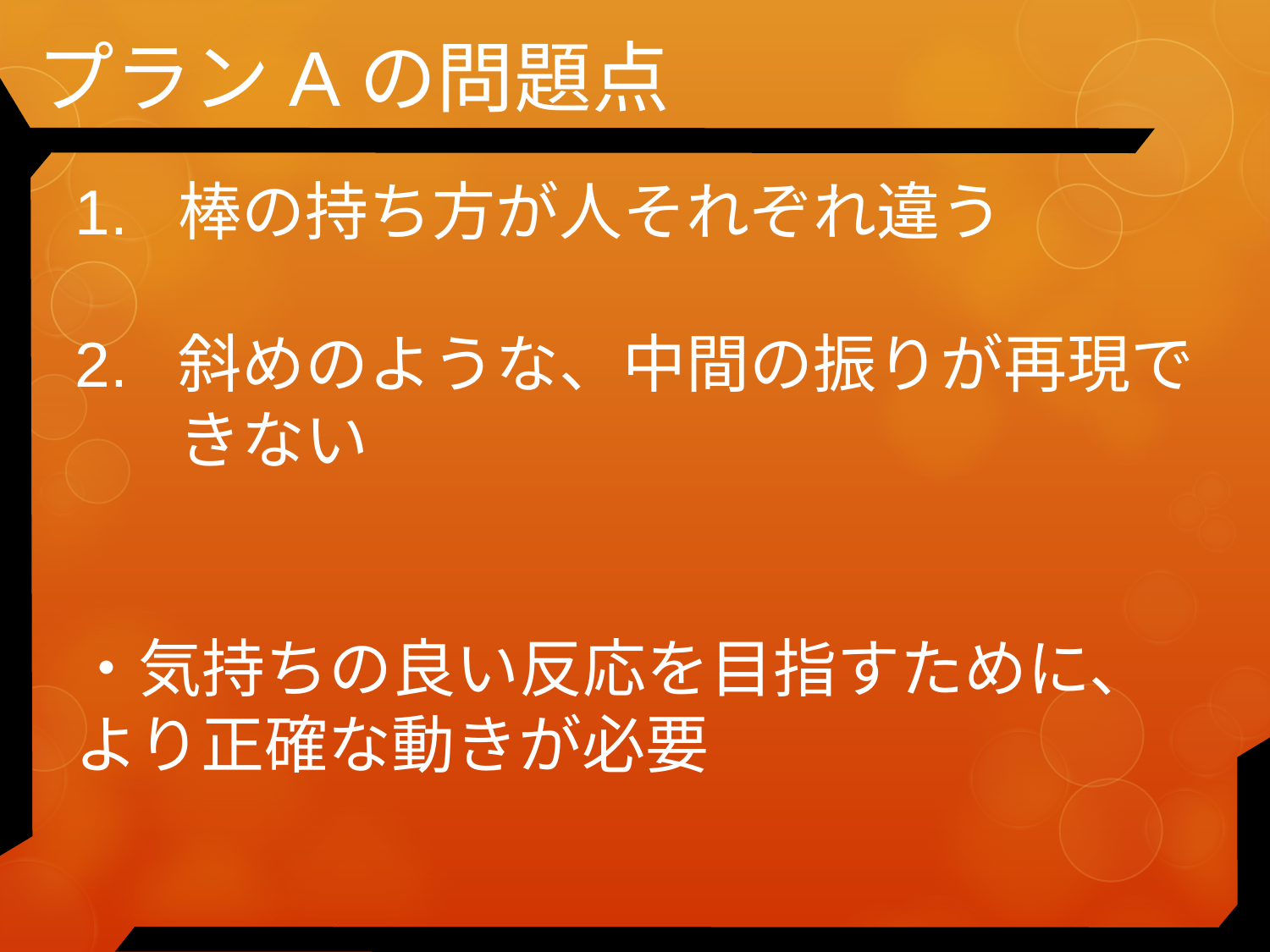

# プランAの問題点
棒の持ち方が人それぞれ違う
斜めのような、中間の振りが再現できない

・気持ちの良い反応を目指すために、より正確な動きが必要